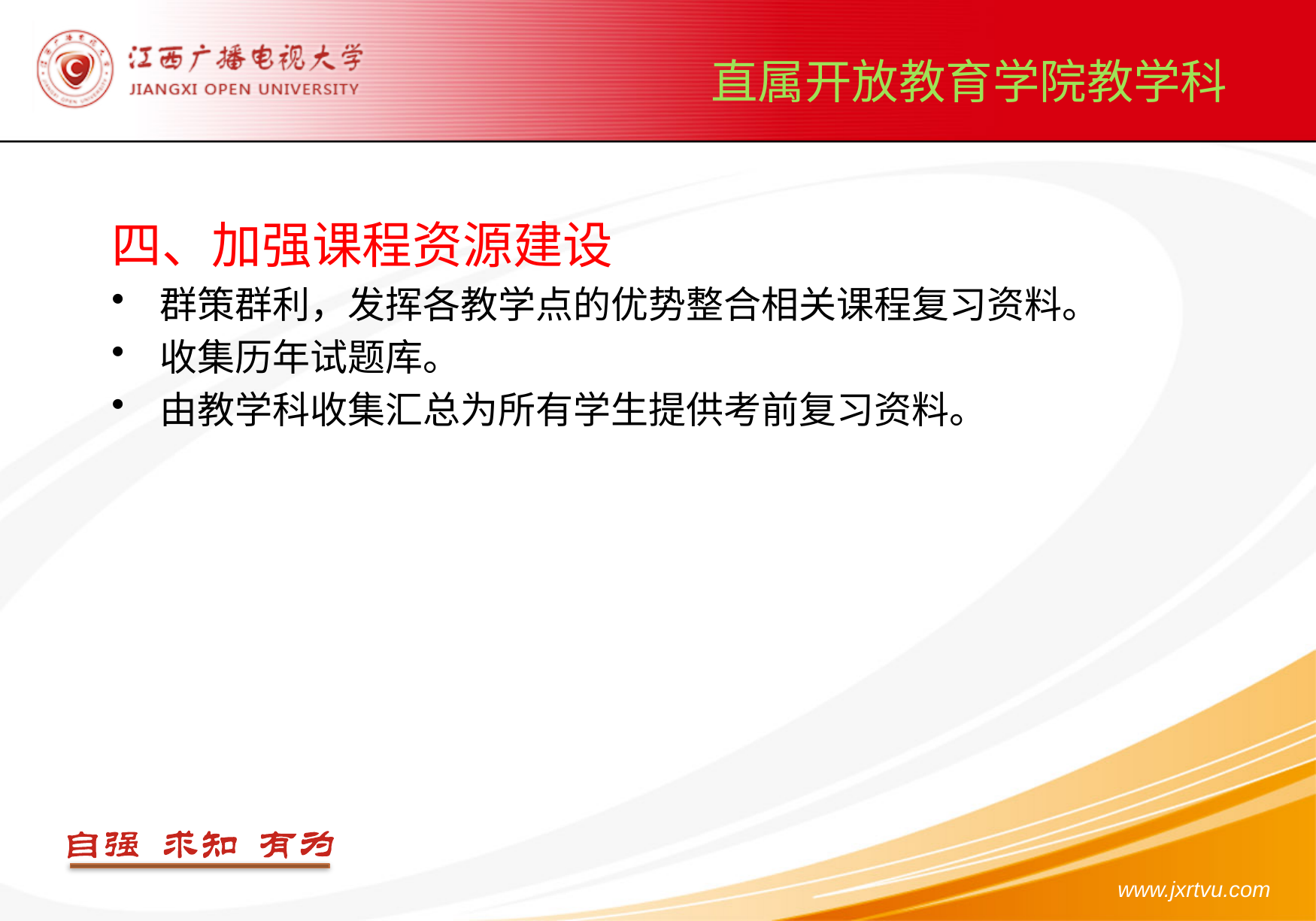

# 直属开放教育学院教学科
四、加强课程资源建设
群策群利，发挥各教学点的优势整合相关课程复习资料。
收集历年试题库。
由教学科收集汇总为所有学生提供考前复习资料。